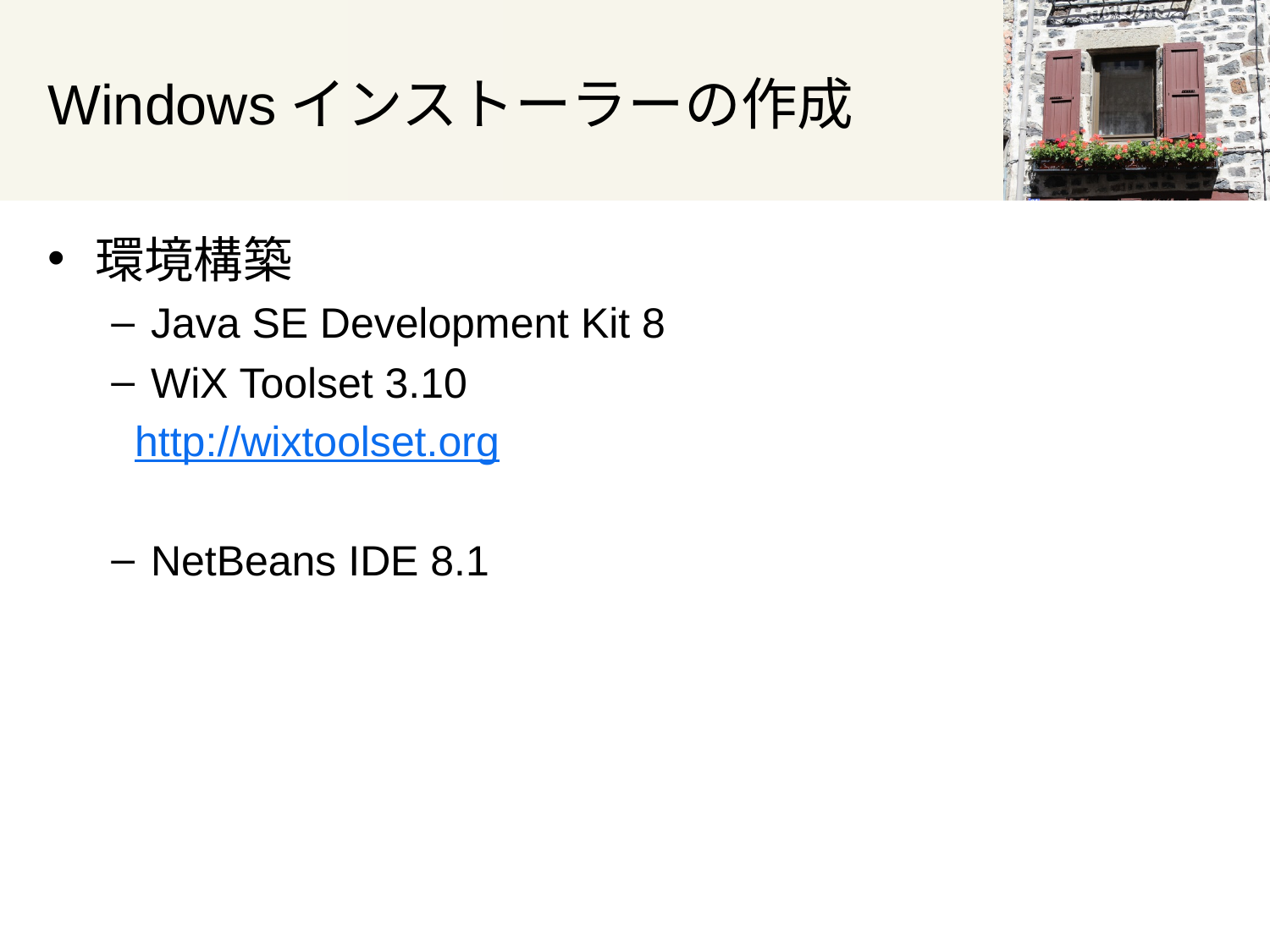

# Windowsインストーラーの作成
環境構築
Java SE Development Kit 8
WiX Toolset 3.10
  http://wixtoolset.org

NetBeans IDE 8.1